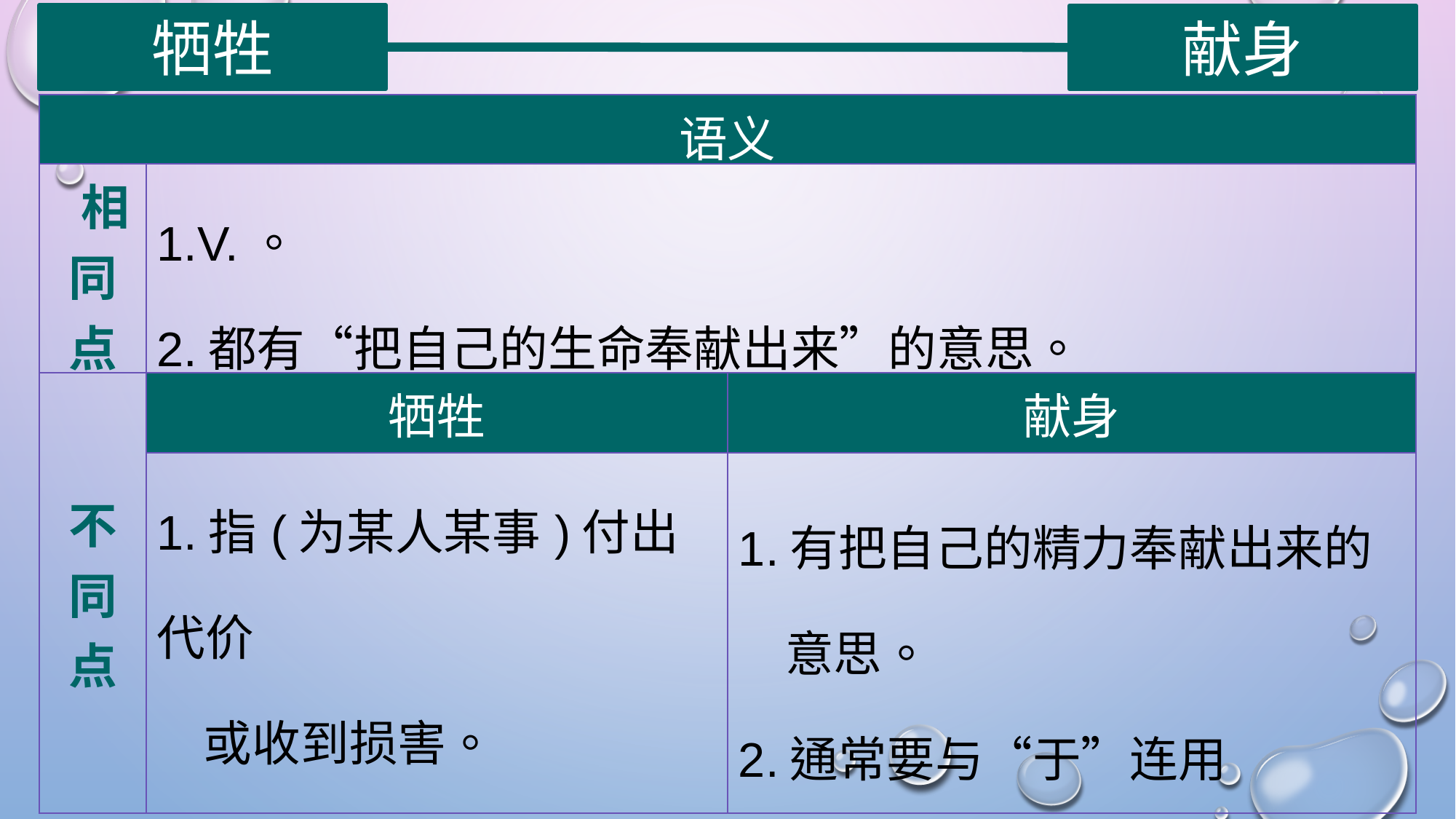

牺牲
献身
| 语义 |  |  |
| --- | --- | --- |
| 相同点 | 1.V.。 2.都有“把自己的生命奉献出来”的意思。 |  |
| 不同点 | 牺牲 | 献身 |
|  | 1.指(为某人某事)付出代价 或收到损害。 2.后面可直接带名词 | 1.有把自己的精力奉献出来的 意思。 2.通常要与“于”连用 |
|  |
| --- |